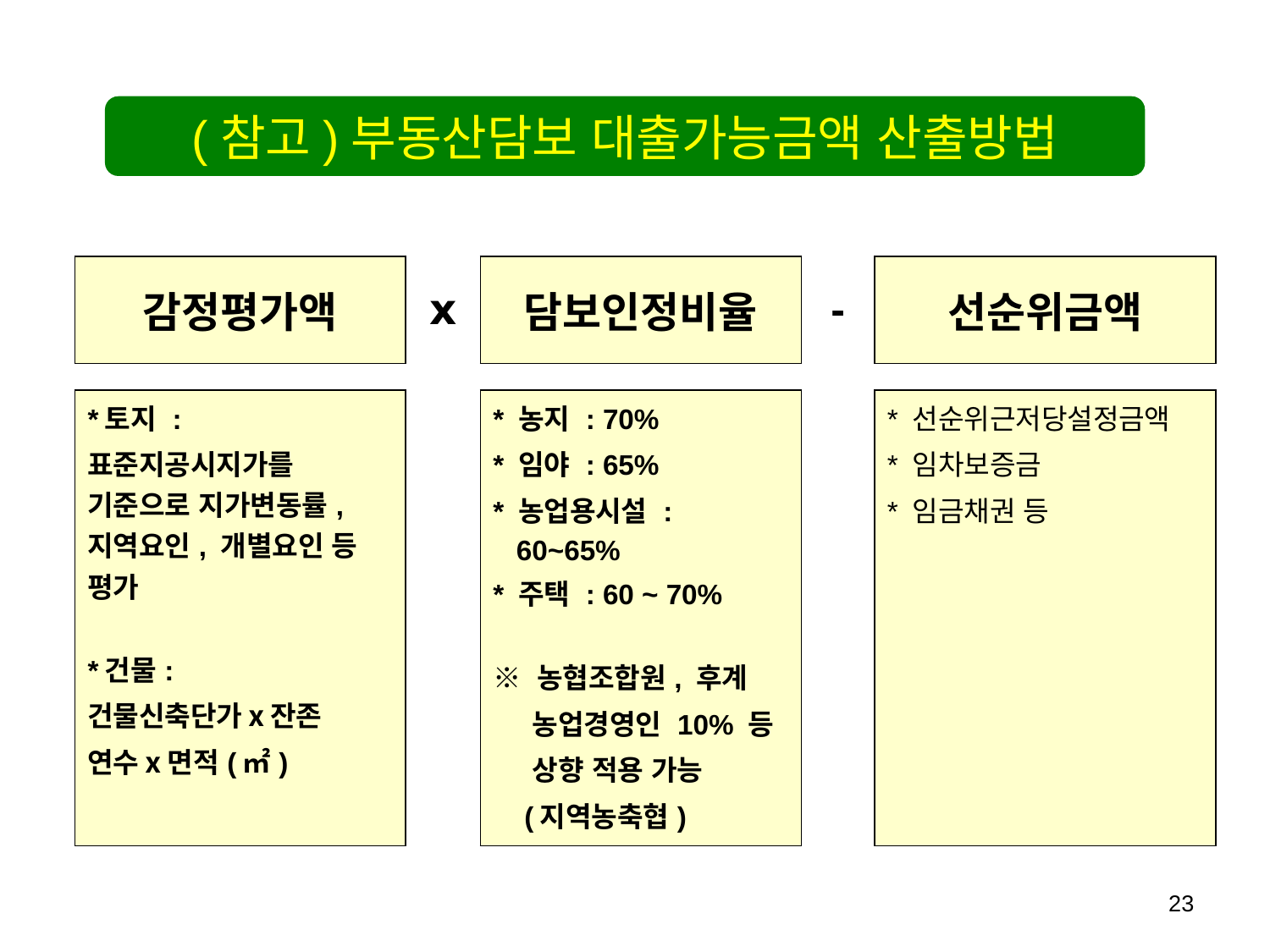

(참고)부동산담보 대출가능금액 산출방법
| 감정평가액 | ⅹ | 담보인정비율 | - | 선순위금액 |
| --- | --- | --- | --- | --- |
|  |  |  |  |  |
| \*토지 : 표준지공시지가를 기준으로 지가변동률, 지역요인, 개별요인 등 평가 \*건물: 건물신축단가ⅹ잔존 연수ⅹ면적(㎡) |  | \* 농지 : 70% \* 임야 : 65% \* 농업용시설 : 60~65% \* 주택 : 60 ~ 70% ※ 농협조합원, 후계 농업경영인 10% 등 상향 적용 가능 (지역농축협) |  | \* 선순위근저당설정금액 \* 임차보증금 \* 임금채권 등 |
23